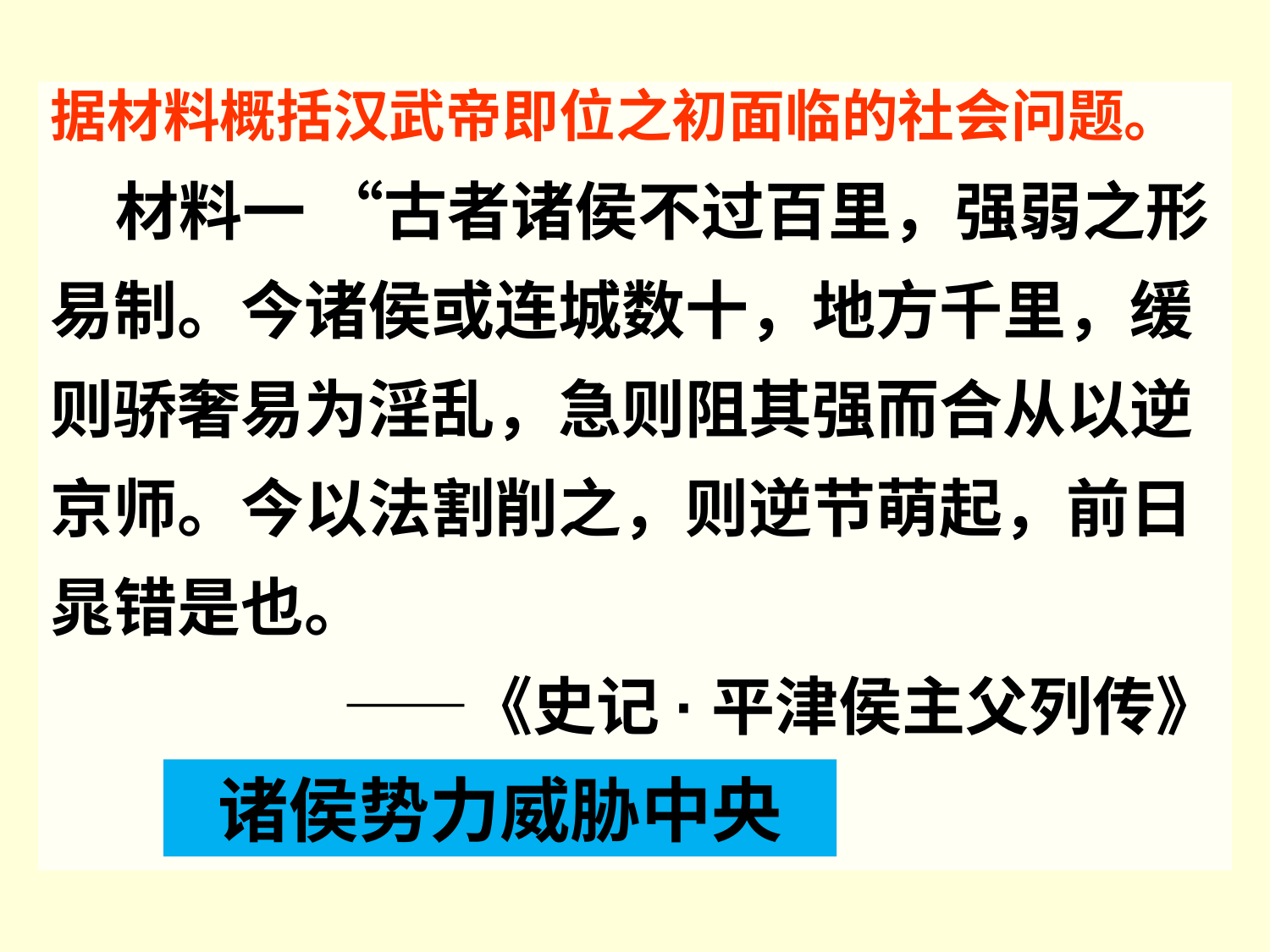

据材料概括汉武帝即位之初面临的社会问题。
    材料一 “古者诸侯不过百里，强弱之形易制。今诸侯或连城数十，地方千里，缓则骄奢易为淫乱，急则阻其强而合从以逆京师。今以法割削之，则逆节萌起，前日晁错是也。
 　　　　——《史记·平津侯主父列传》

诸侯势力威胁中央